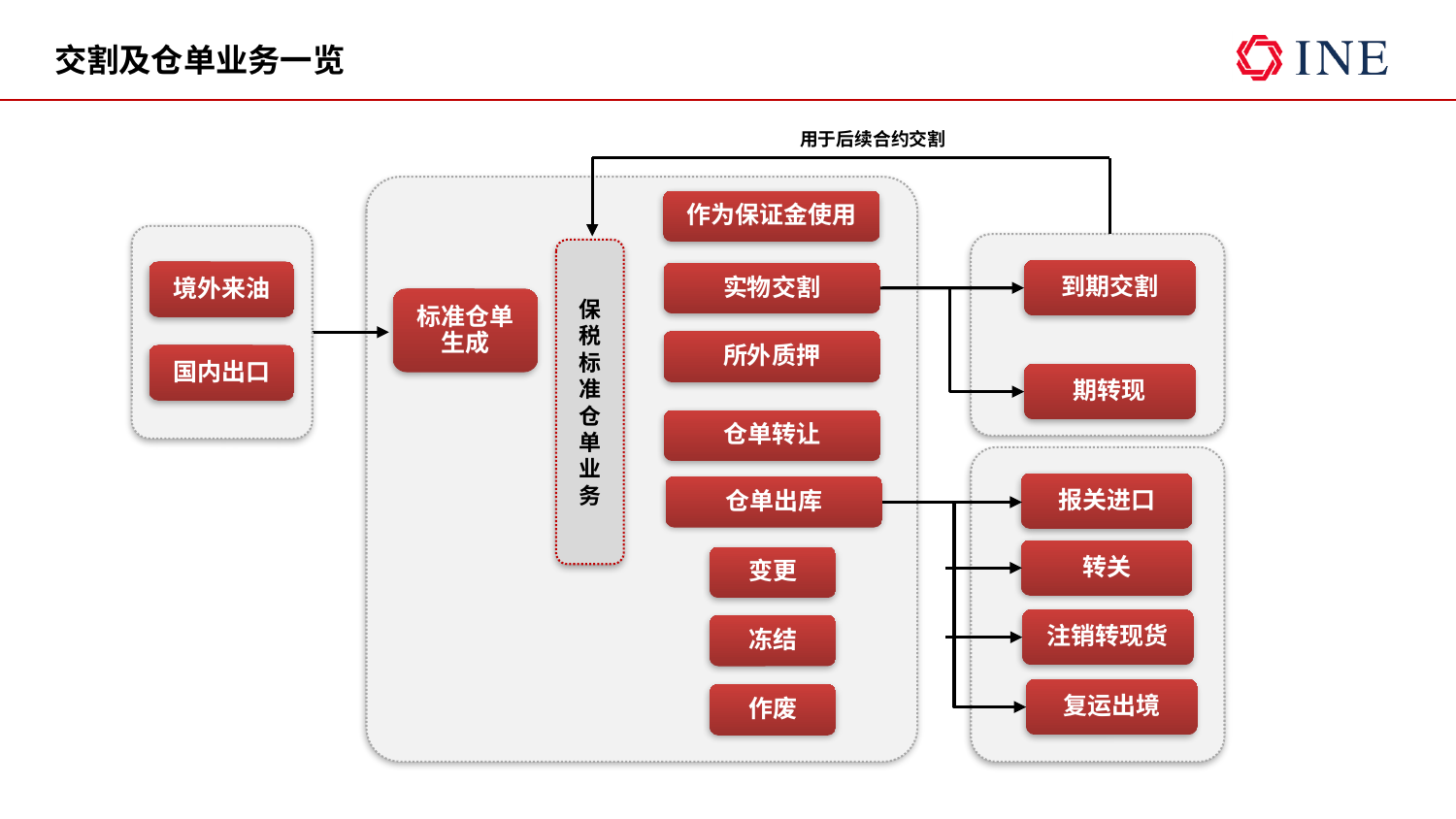

# 交割及仓单业务一览
用于后续合约交割

作为保证金使用

保税标准仓单业务
到期交割
境外来油
实物交割
标准仓单生成
所外质押
国内出口
期转现
仓单转让

报关进口
仓单出库
转关
变更
注销转现货
冻结
复运出境
作废